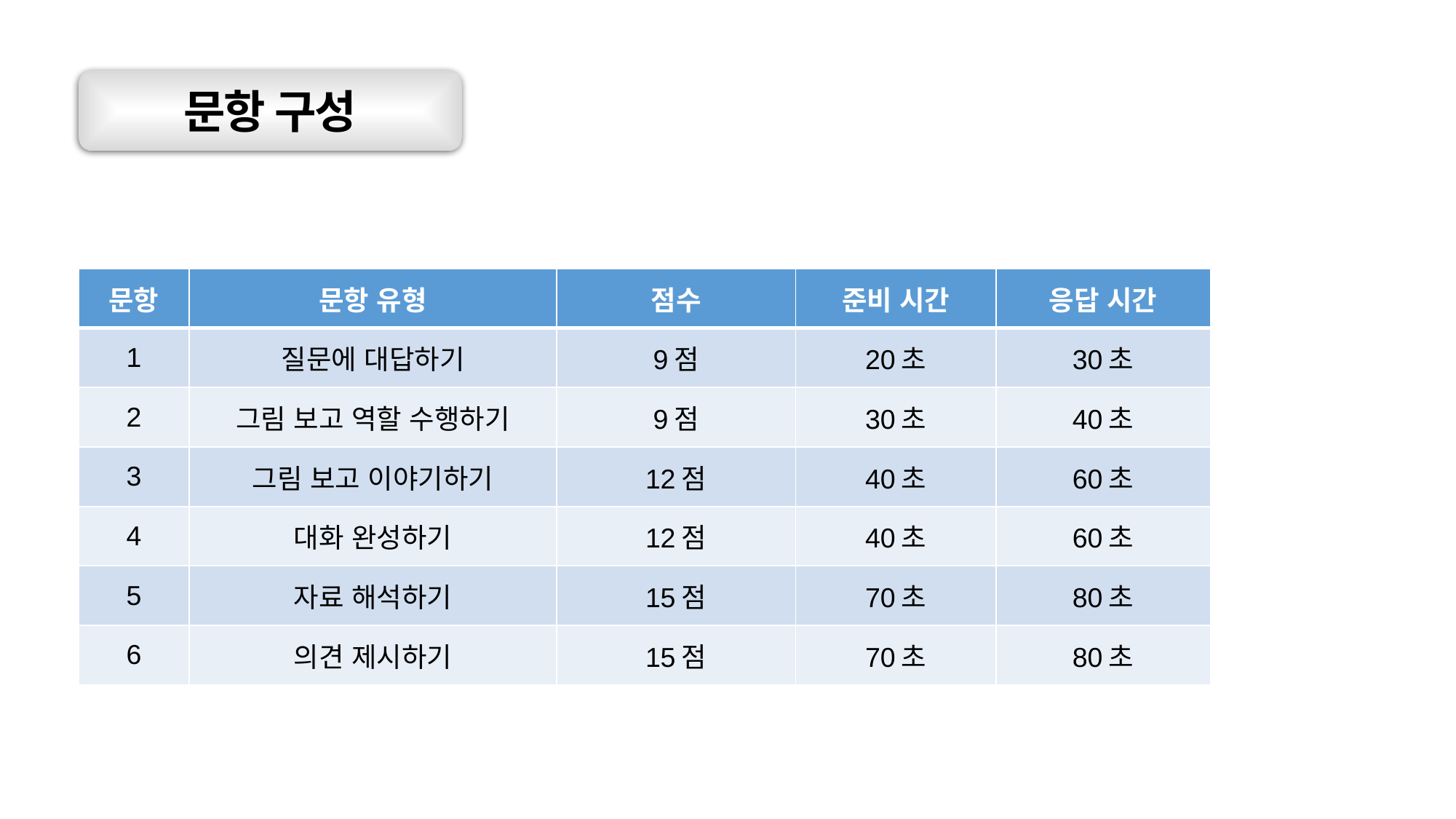

문항 구성
| 문항 | 문항 유형 | 점수 | 준비 시간 | 응답 시간 |
| --- | --- | --- | --- | --- |
| 1 | 질문에 대답하기 | 9점 | 20초 | 30초 |
| 2 | 그림 보고 역할 수행하기 | 9점 | 30초 | 40초 |
| 3 | 그림 보고 이야기하기 | 12점 | 40초 | 60초 |
| 4 | 대화 완성하기 | 12점 | 40초 | 60초 |
| 5 | 자료 해석하기 | 15점 | 70초 | 80초 |
| 6 | 의견 제시하기 | 15점 | 70초 | 80초 |